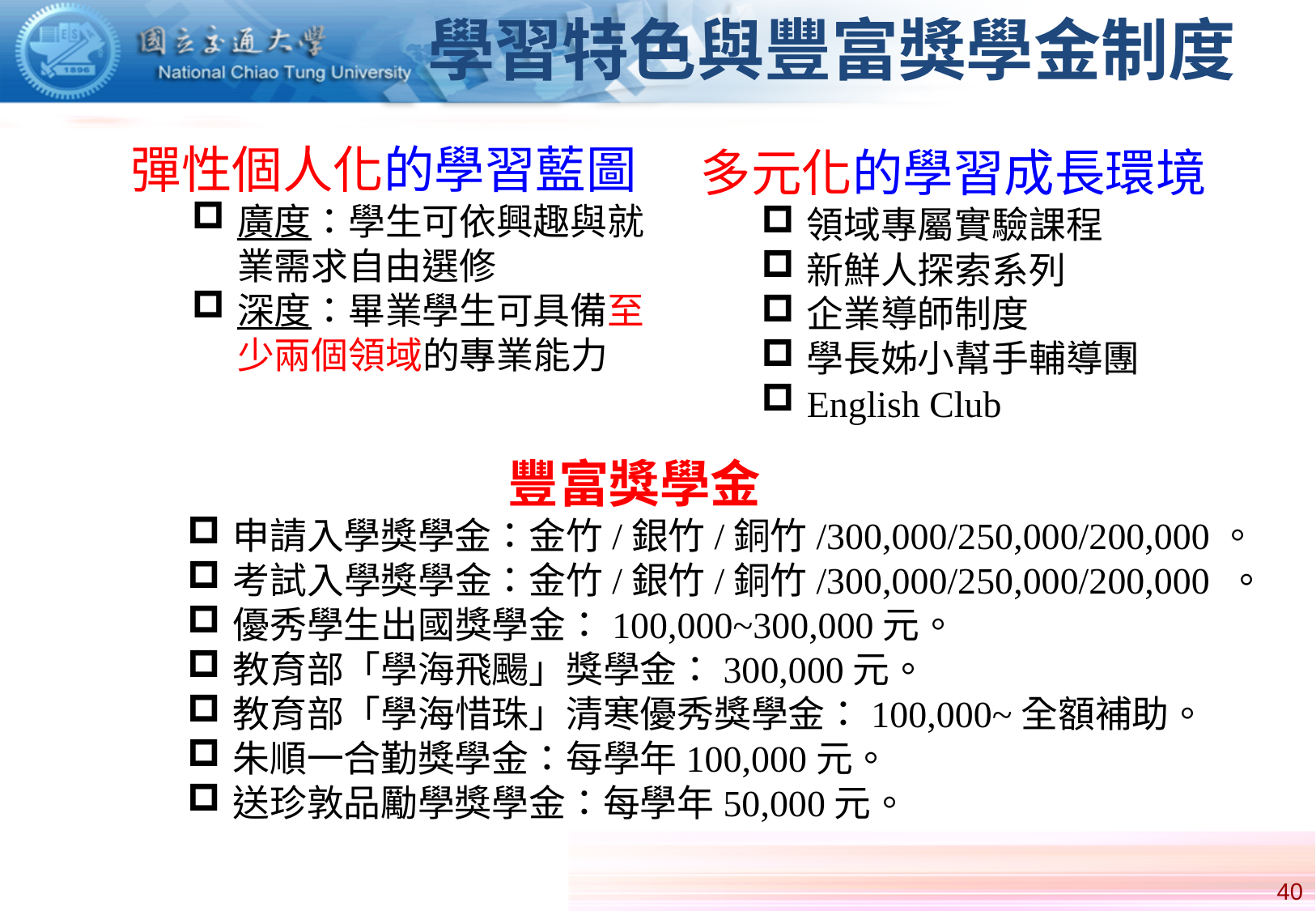

# 學習特色與豐富獎學金制度
彈性個人化的學習藍圖
廣度：學生可依興趣與就業需求自由選修
深度：畢業學生可具備至少兩個領域的專業能力
多元化的學習成長環境
領域專屬實驗課程
新鮮人探索系列
企業導師制度
學長姊小幫手輔導團
English Club
                                豐富獎學金
申請入學獎學金：金竹/銀竹/銅竹/300,000/250,000/200,000。
考試入學獎學金：金竹/銀竹/銅竹/300,000/250,000/200,000 。
優秀學生出國獎學金：100,000~300,000元。
教育部「學海飛颺」獎學金：300,000元。
教育部「學海惜珠」清寒優秀獎學金：100,000~全額補助。
朱順一合勤獎學金：每學年100,000元。
送珍敦品勵學獎學金：每學年50,000元。